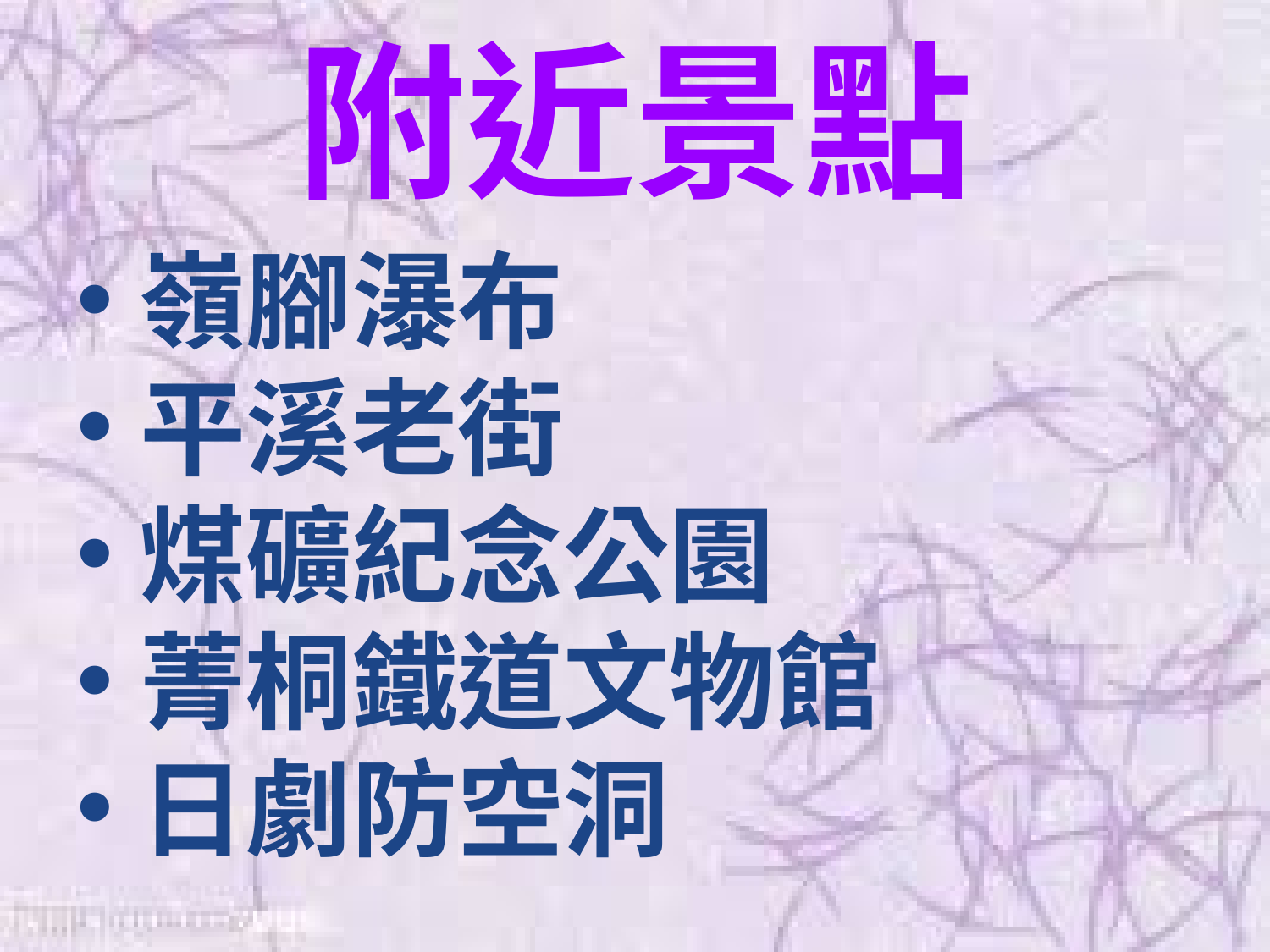

# 附近景點
嶺腳瀑布
平溪老街
煤礦紀念公園
菁桐鐵道文物館
日劇防空洞